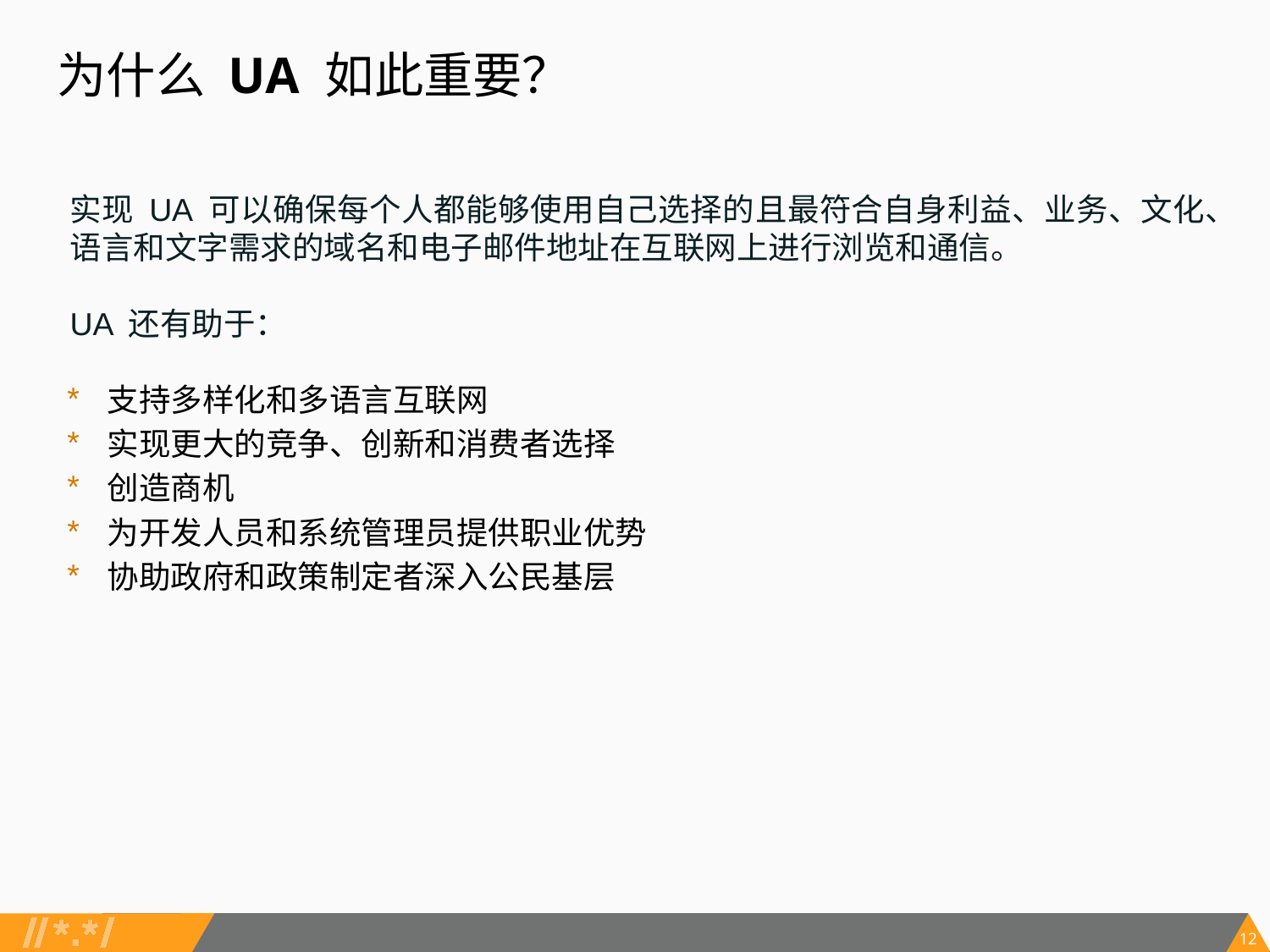

为什么 UA 如此重要？
实现 UA 可以确保每个人都能够使用自己选择的且最符合自身利益、业务、文化、语言和文字需求的域名和电子邮件地址在互联网上进行浏览和通信。

UA 还有助于：

支持多样化和多语言互联网
实现更大的竞争、创新和消费者选择
创造商机
为开发人员和系统管理员提供职业优势
协助政府和政策制定者深入公民基层